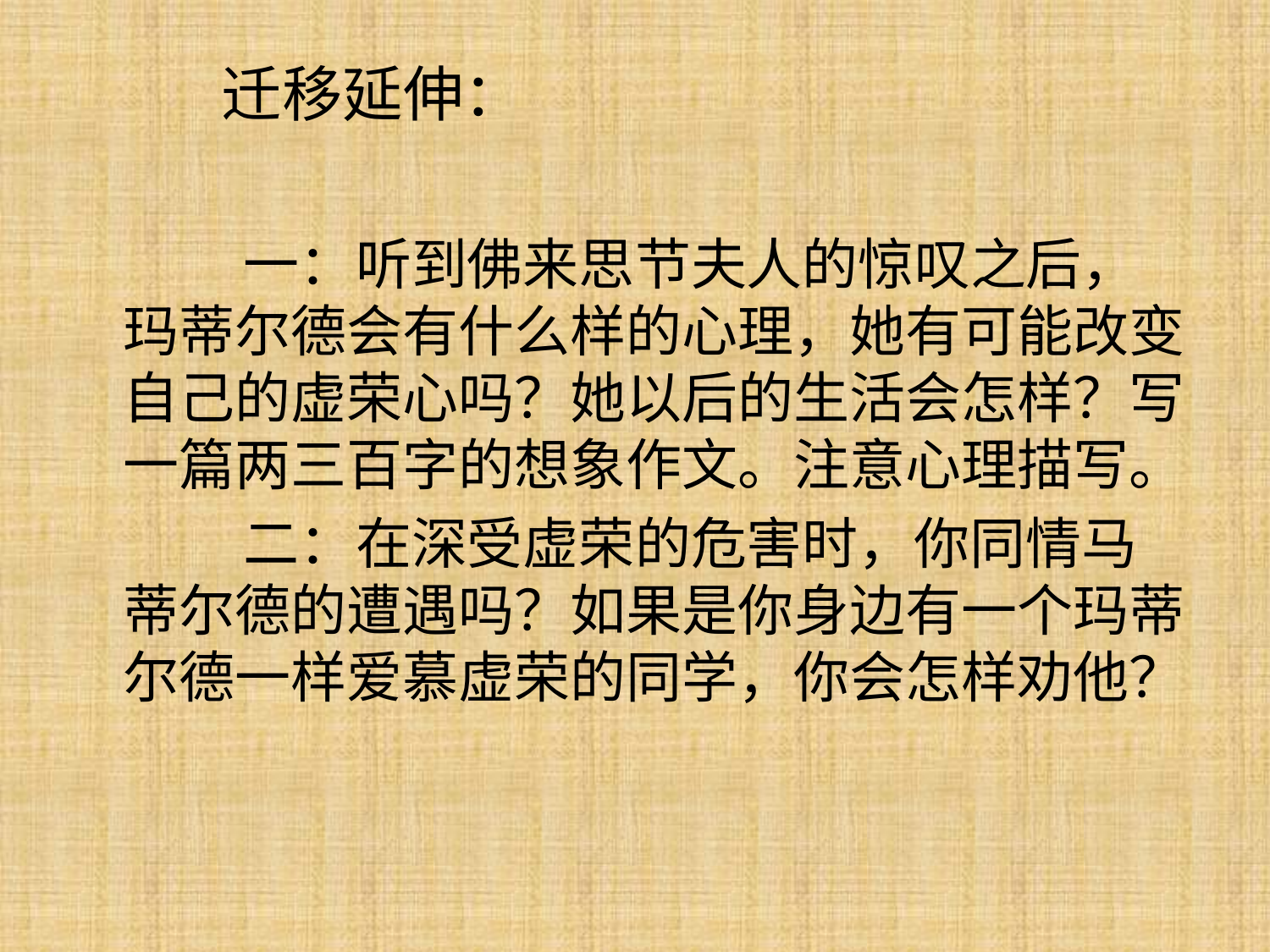

# 迁移延伸：
　　　一：听到佛来思节夫人的惊叹之后，玛蒂尔德会有什么样的心理，她有可能改变自己的虚荣心吗？她以后的生活会怎样？写一篇两三百字的想象作文。注意心理描写。
　　　二：在深受虚荣的危害时，你同情马蒂尔德的遭遇吗？如果是你身边有一个玛蒂尔德一样爱慕虚荣的同学，你会怎样劝他？